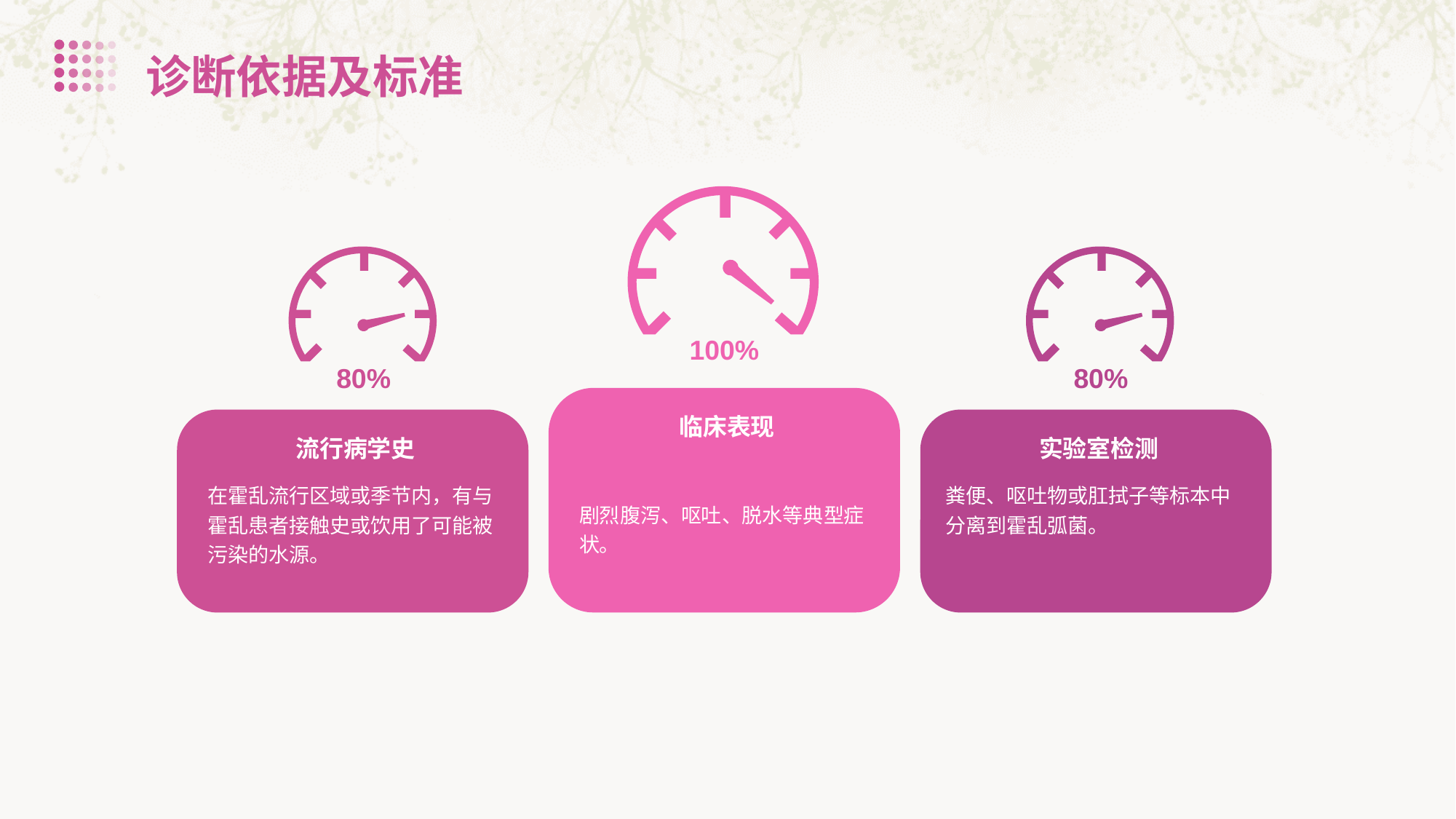

诊断依据及标准

100%
80%
80%

临床表现

流行病学史
实验室检测
剧烈腹泻、呕吐、脱水等典型症状。
在霍乱流行区域或季节内，有与霍乱患者接触史或饮用了可能被污染的水源。
粪便、呕吐物或肛拭子等标本中分离到霍乱弧菌。